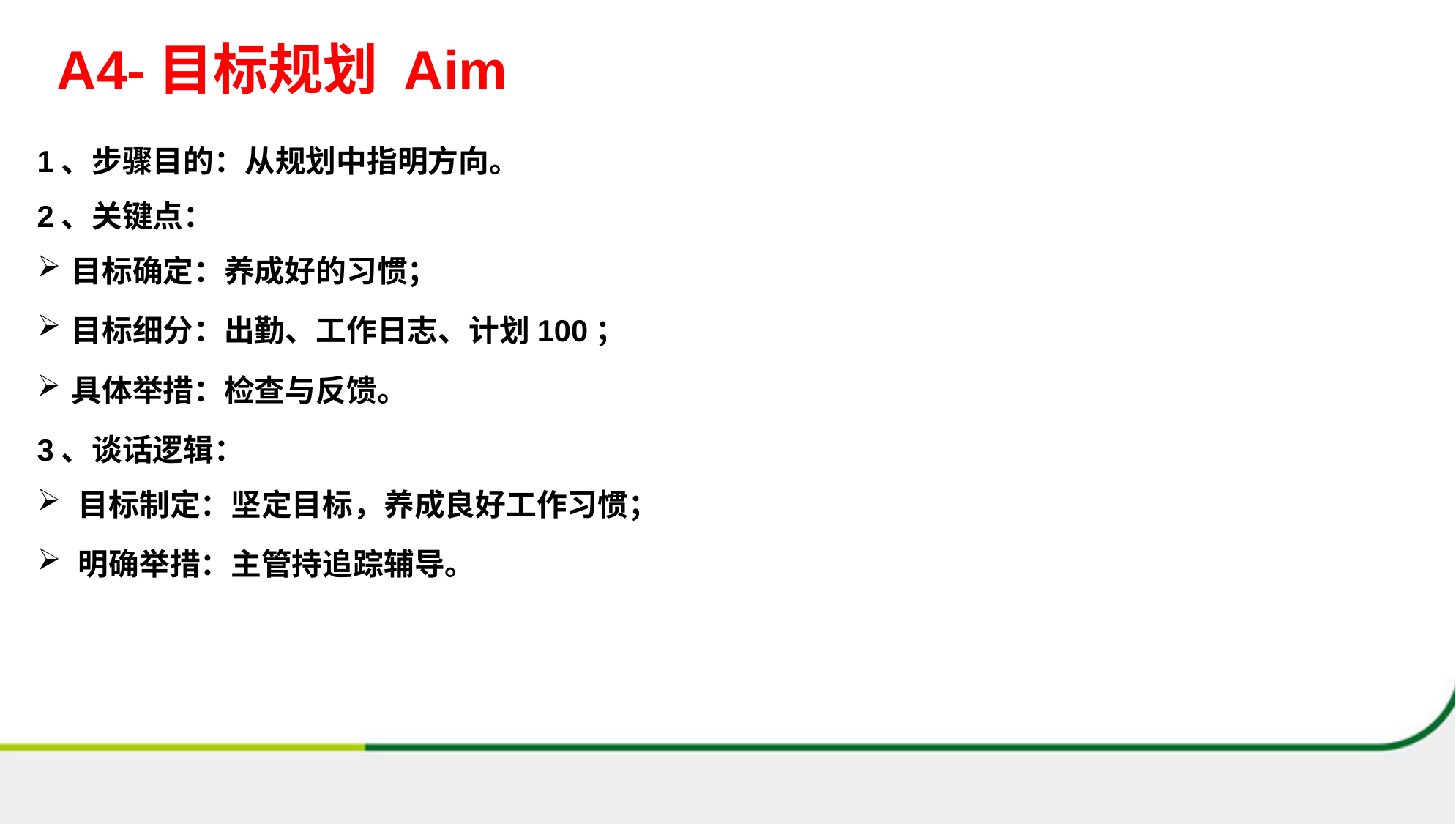

A4-目标规划 Aim
1、步骤目的：从规划中指明方向。
2、关键点：
目标确定：养成好的习惯；
目标细分：出勤、工作日志、计划100；
具体举措：检查与反馈。
3、谈话逻辑：
目标制定：坚定目标，养成良好工作习惯；
明确举措：主管持追踪辅导。